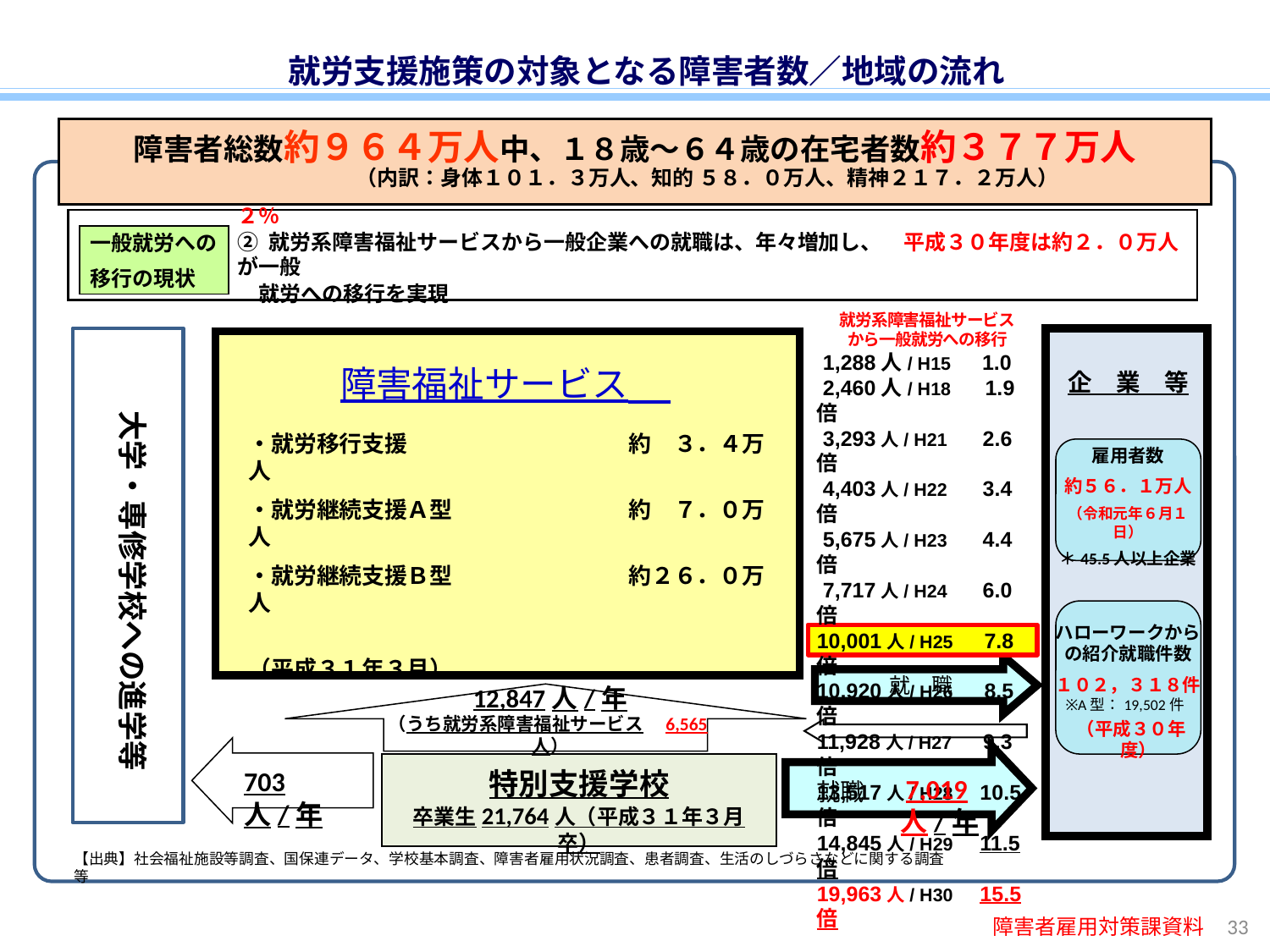

就労支援施策の対象となる障害者数／地域の流れ
障害者総数約９６４万人中、１８歳～６４歳の在宅者数約３７７万人
（内訳：身体１０１．３万人、知的 ５８．０万人、精神２１７．２万人）

① 特別支援学校から一般企業への就職が約 ３２．３％　就労系障害福祉サービスの利用が約 ３０．２％
② 就労系障害福祉サービスから一般企業への就職は、年々増加し、　平成３０年度は約２．０万人が一般
　就労への移行を実現
一般就労への
移行の現状
就労系障害福祉サービス
から一般就労への移行
 1,288人/ H15　 1.0
 2,460人/ H18　 1.9 倍
 3,293人/ H21　  2.6 倍
 4,403人/ H22　  3.4 倍
 5,675人/ H23　  4.4 倍
 7,717人/ H24　  6.0 倍
10,001人/ H25　 7.8 倍
10,920人/ H26　 8.5 倍
11,928人/ H27　 9.3 倍
13,517人/ H28　10.5倍
14,845人/ H29　11.5倍
19,963人/ H30　15.5倍

障害福祉サービス
企　業　等

大学・専修学校への進学等

・就労移行支援	約　３．４万人
・就労継続支援Ａ型	約　７．０万人
・就労継続支援Ｂ型	約２６．０万人
　　　　　　　　　　　　　　　　　　　　　　　（平成３１年３月）
雇用者数
約５６．１万人
（令和元年６月１日）
＊45.5人以上企業

ハローワークからの紹介就職件数
１０２，３１８件
（平成３０年度）
※A型：19,502件

就　職

12,847人/年
（うち就労系障害福祉サービス　6,565人）

特別支援学校
卒業生21,764人（平成３１年３月卒）
703人/年
7,019人/年
就職
【出典】社会福祉施設等調査、国保連データ、学校基本調査、障害者雇用状況調査、患者調査、生活のしづらさなどに関する調査　等
障害者雇用対策課資料
33